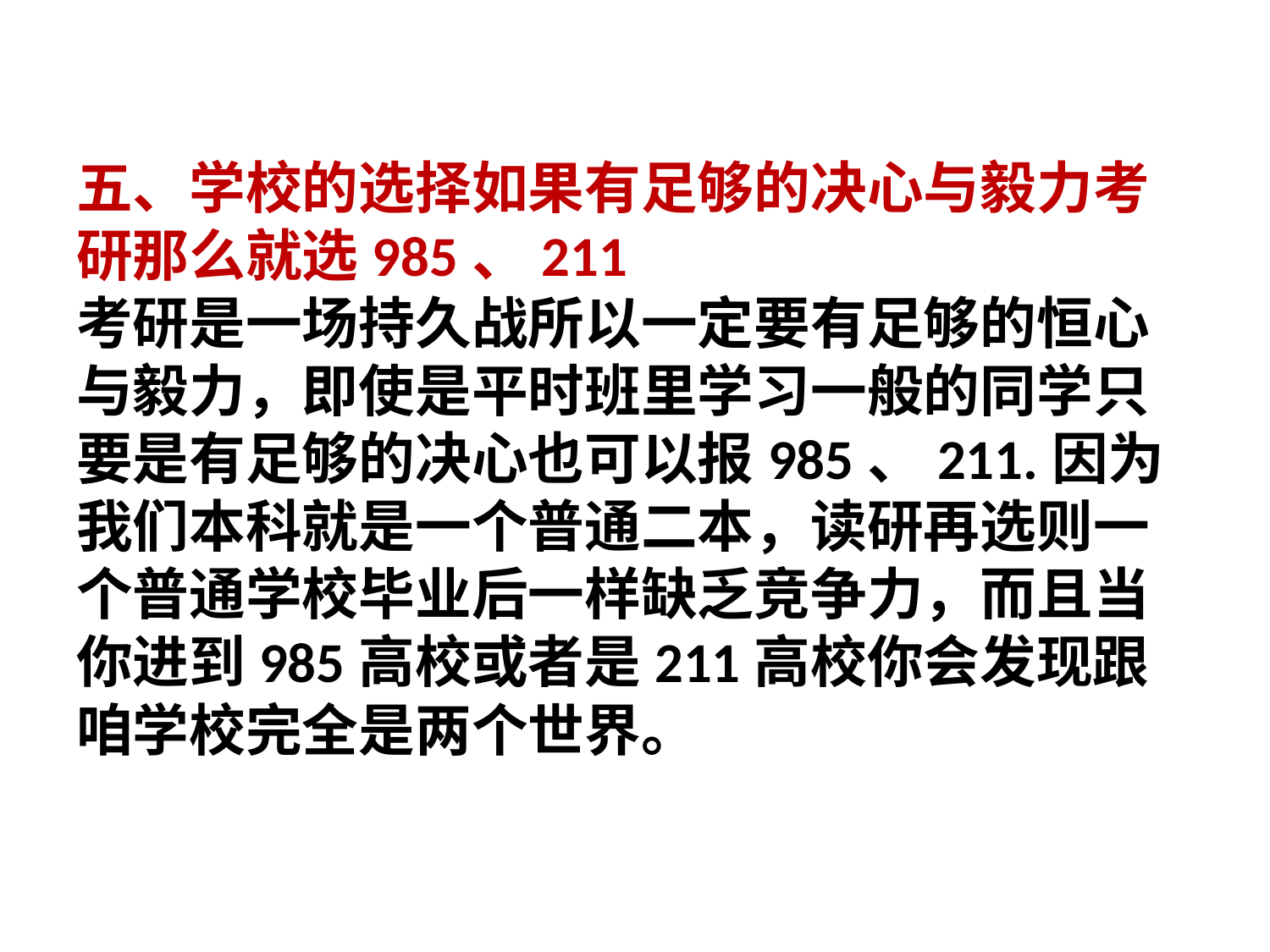

# 五、学校的选择如果有足够的决心与毅力考研那么就选985、211 考研是一场持久战所以一定要有足够的恒心与毅力，即使是平时班里学习一般的同学只要是有足够的决心也可以报985、211.因为我们本科就是一个普通二本，读研再选则一个普通学校毕业后一样缺乏竞争力，而且当你进到985高校或者是211高校你会发现跟咱学校完全是两个世界。